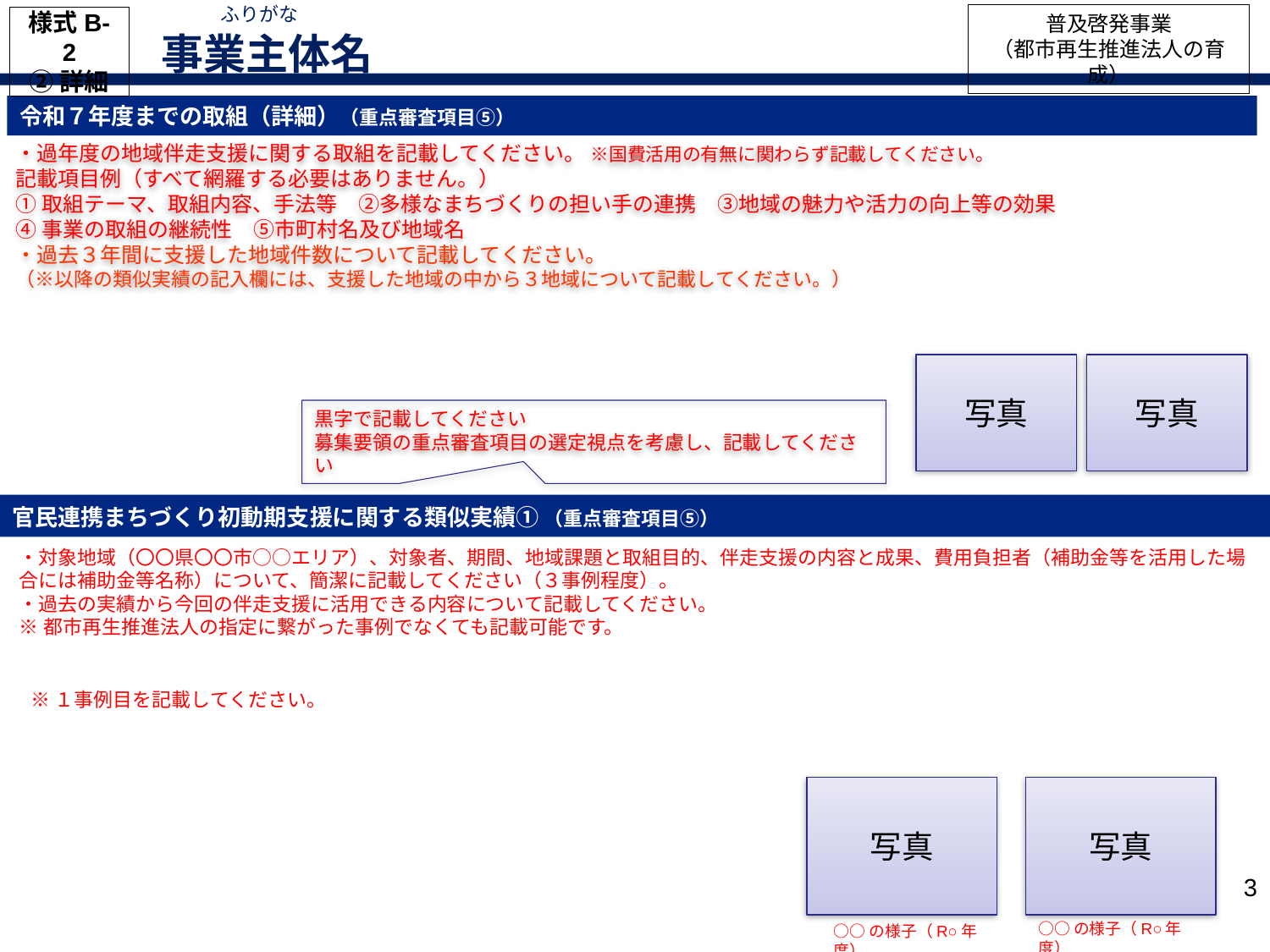

ふりがな
普及啓発事業
（都市再生推進法人の育成）
様式B-2
②詳細
事業主体名

令和７年度までの取組（詳細）（重点審査項目⑤）
・過年度の地域伴走支援に関する取組を記載してください。 ※国費活用の有無に関わらず記載してください。
記載項目例（すべて網羅する必要はありません。）
①取組テーマ、取組内容、手法等　②多様なまちづくりの担い手の連携　③地域の魅力や活力の向上等の効果
④事業の取組の継続性　⑤市町村名及び地域名
・過去３年間に支援した地域件数について記載してください。
（※以降の類似実績の記入欄には、支援した地域の中から３地域について記載してください。）
写真
写真
黒字で記載してください
募集要領の重点審査項目の選定視点を考慮し、記載してください
○○の様子（R○年度）
○○の様子（R○年度）
官民連携まちづくり初動期支援に関する類似実績① （重点審査項目⑤）
・対象地域（〇〇県〇〇市○○エリア）、対象者、期間、地域課題と取組目的、伴走支援の内容と成果、費用負担者（補助金等を活用した場合には補助金等名称）について、簡潔に記載してください（３事例程度）。
・過去の実績から今回の伴走支援に活用できる内容について記載してください。
※都市再生推進法人の指定に繋がった事例でなくても記載可能です。
※１事例目を記載してください。
写真
写真
3
○○の様子（R○年度）
○○の様子（R○年度）